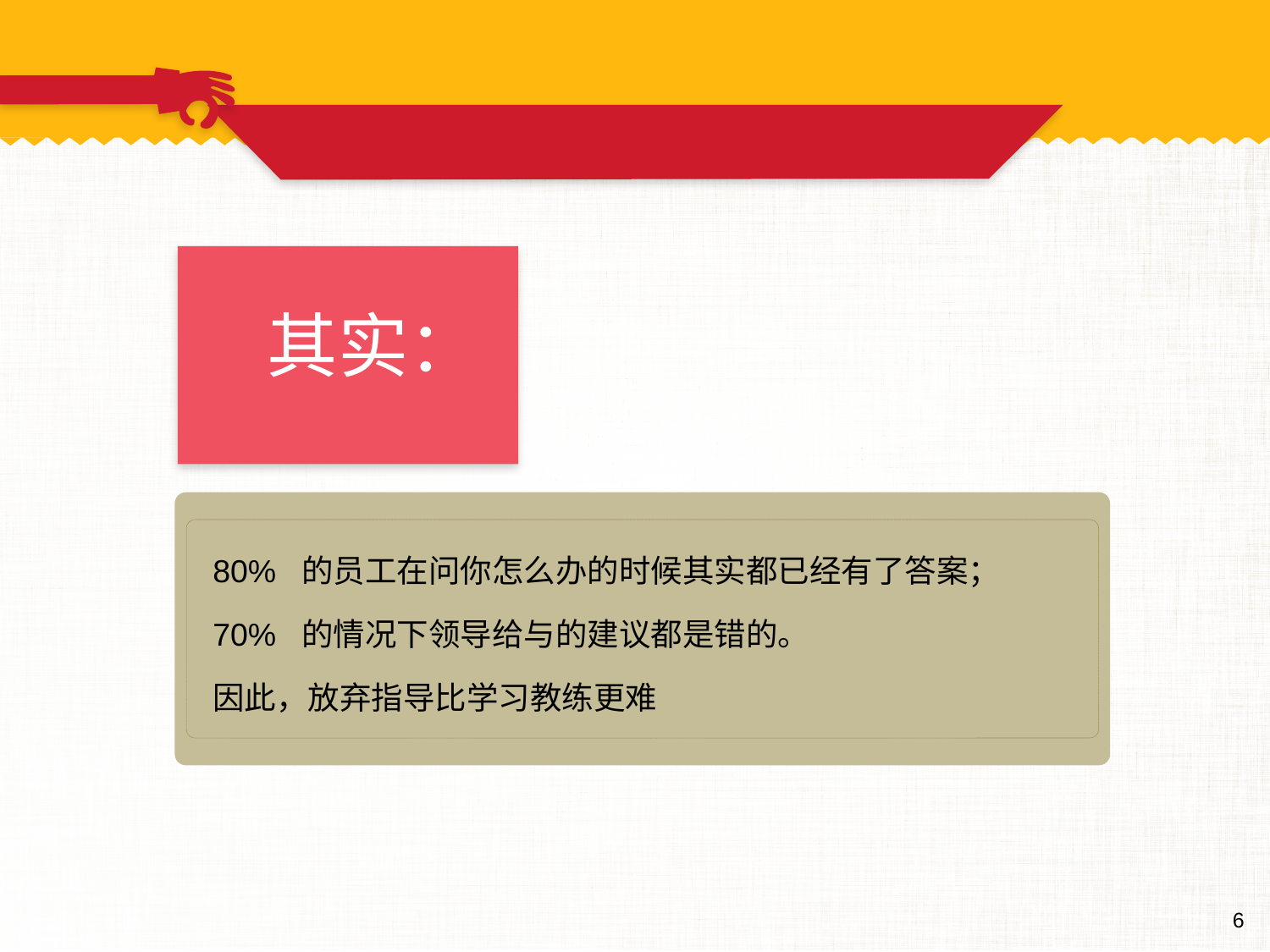

# 其实：

80%  的员工在问你怎么办的时候其实都已经有了答案；
70%  的情况下领导给与的建议都是错的。
因此，放弃指导比学习教练更难